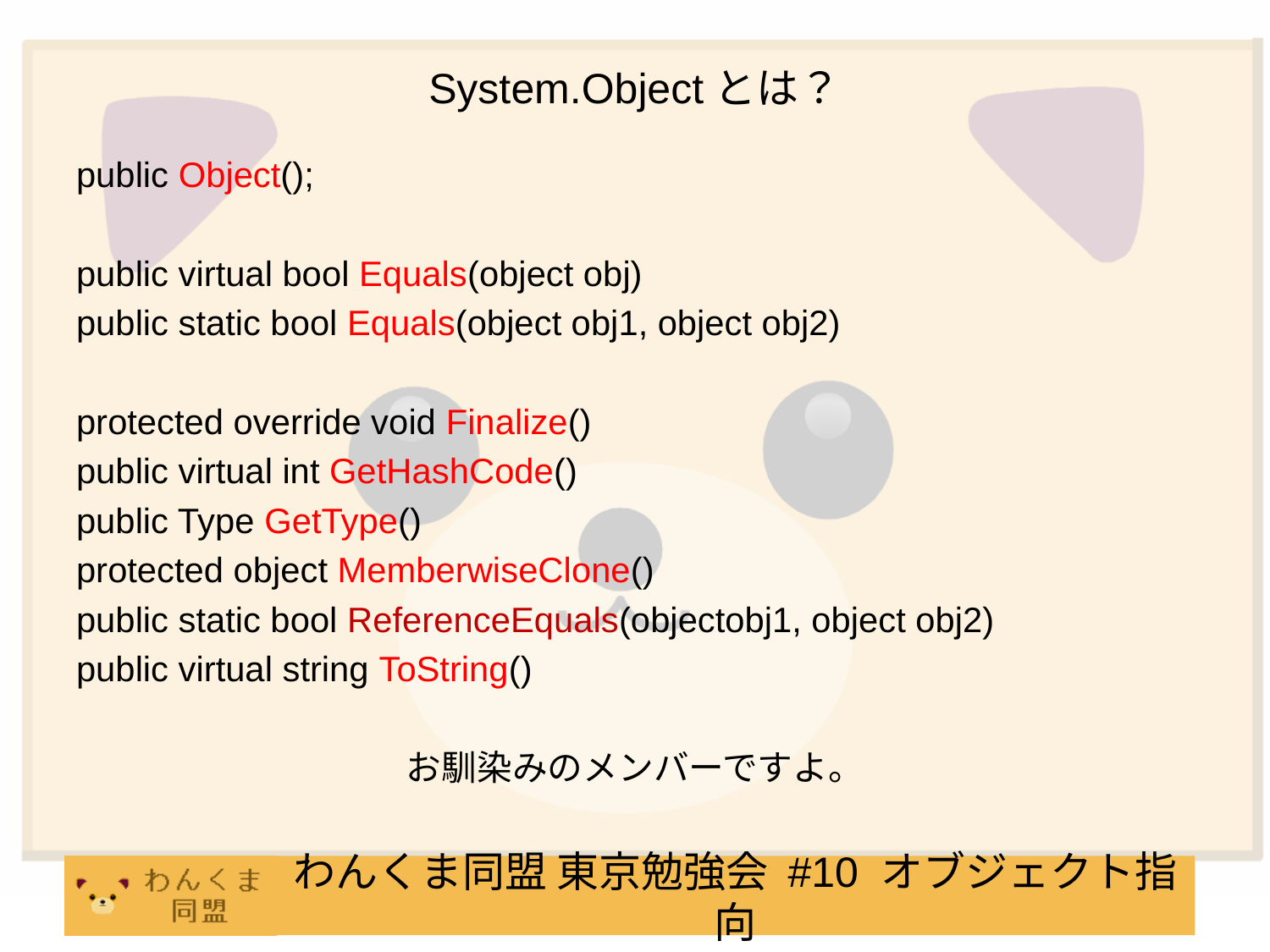

# System.Objectとは？
public Object();

public virtual bool Equals(object obj)
public static bool Equals(object obj1, object obj2)

protected override void Finalize()
public virtual int GetHashCode()
public Type GetType()
protected object MemberwiseClone()
public static bool ReferenceEquals(objectobj1, object obj2)
public virtual string ToString()

お馴染みのメンバーですよ。